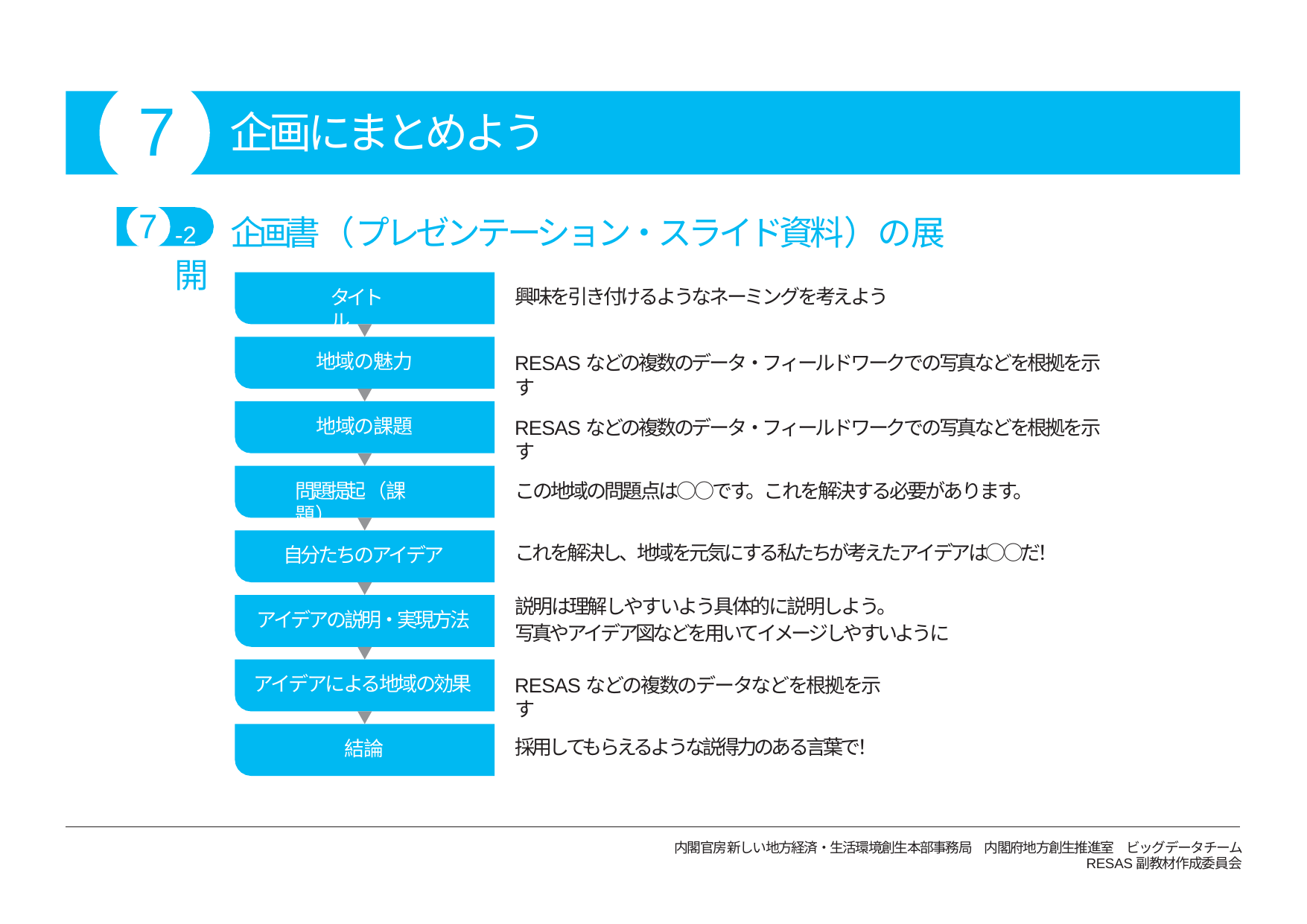

# 7

企画にまとめよう
-2	企画書（プレゼンテーション・スライド資料）の展開
7

興味を引き付けるようなネーミングを考えよう
タイトル

地域の魅力
RESASなどの複数のデータ・フィールドワークでの写真などを根拠を示す

地域の課題
RESASなどの複数のデータ・フィールドワークでの写真などを根拠を示す

問題提起（課題）
この地域の問題点は○○です。これを解決する必要があります。

これを解決し、地域を元気にする私たちが考えたアイデアは○○だ！
自分たちのアイデア
説明は理解しやすいよう具体的に説明しよう。
写真やアイデア図などを用いてイメージしやすいように

アイデアの説明・実現方法

アイデアによる地域の効果
RESASなどの複数のデータなどを根拠を示す

採用してもらえるような説得力のある言葉で！
結論

内閣官房新しい地方経済・生活環境創生本部事務局　内閣府地方創生推進室　ビッグデータチーム
RESAS副教材作成委員会